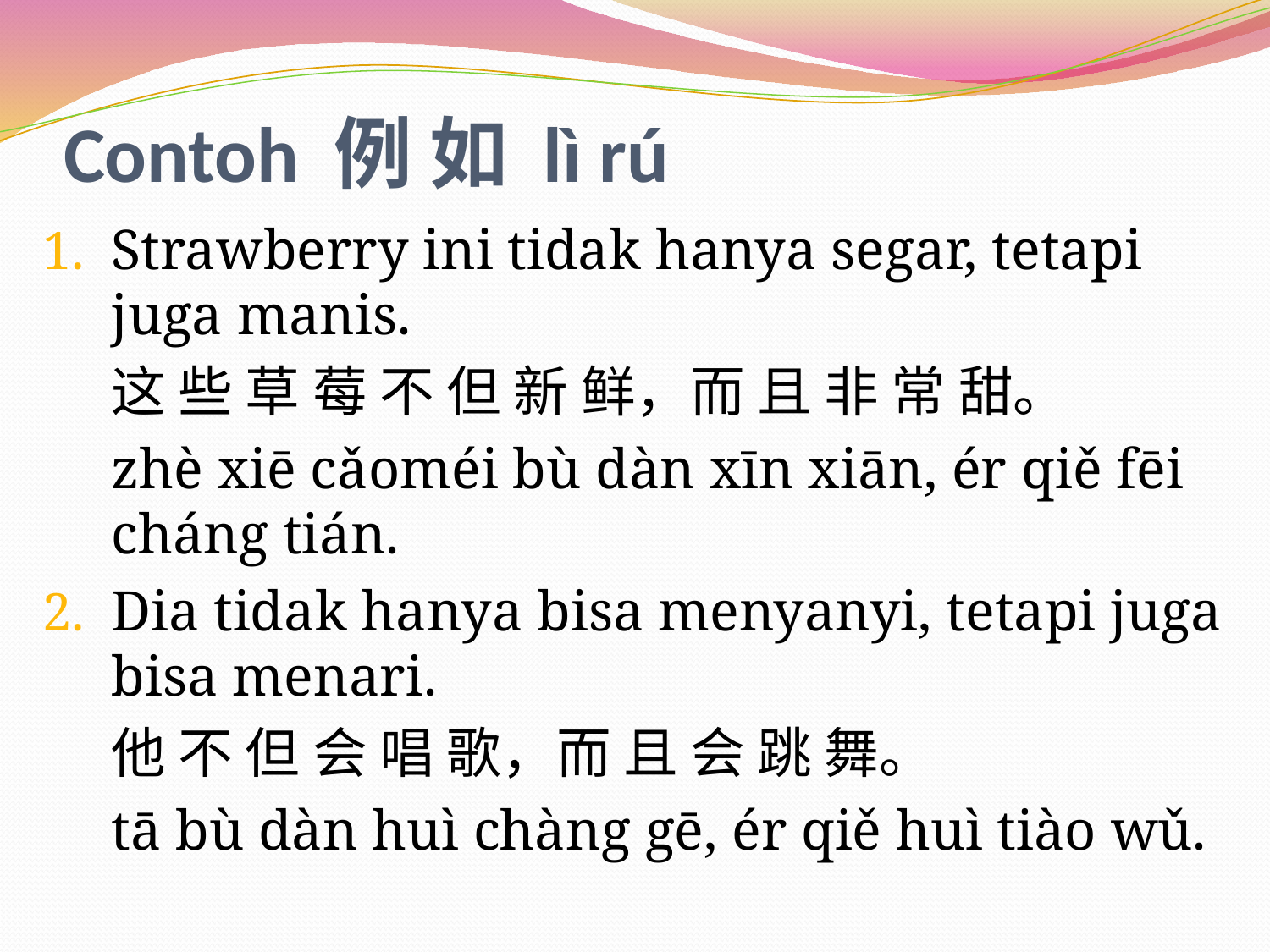

# Contoh 例 如 lì rú
Strawberry ini tidak hanya segar, tetapi juga manis.
	这 些 草 莓 不 但 新 鲜，而 且 非 常 甜。
	zhè xiē cǎoméi bù dàn xīn xiān, ér qiě fēi cháng tián.
Dia tidak hanya bisa menyanyi, tetapi juga bisa menari.
	他 不 但 会 唱 歌，而 且 会 跳 舞。
	tā bù dàn huì chàng gē, ér qiě huì tiào wǔ.